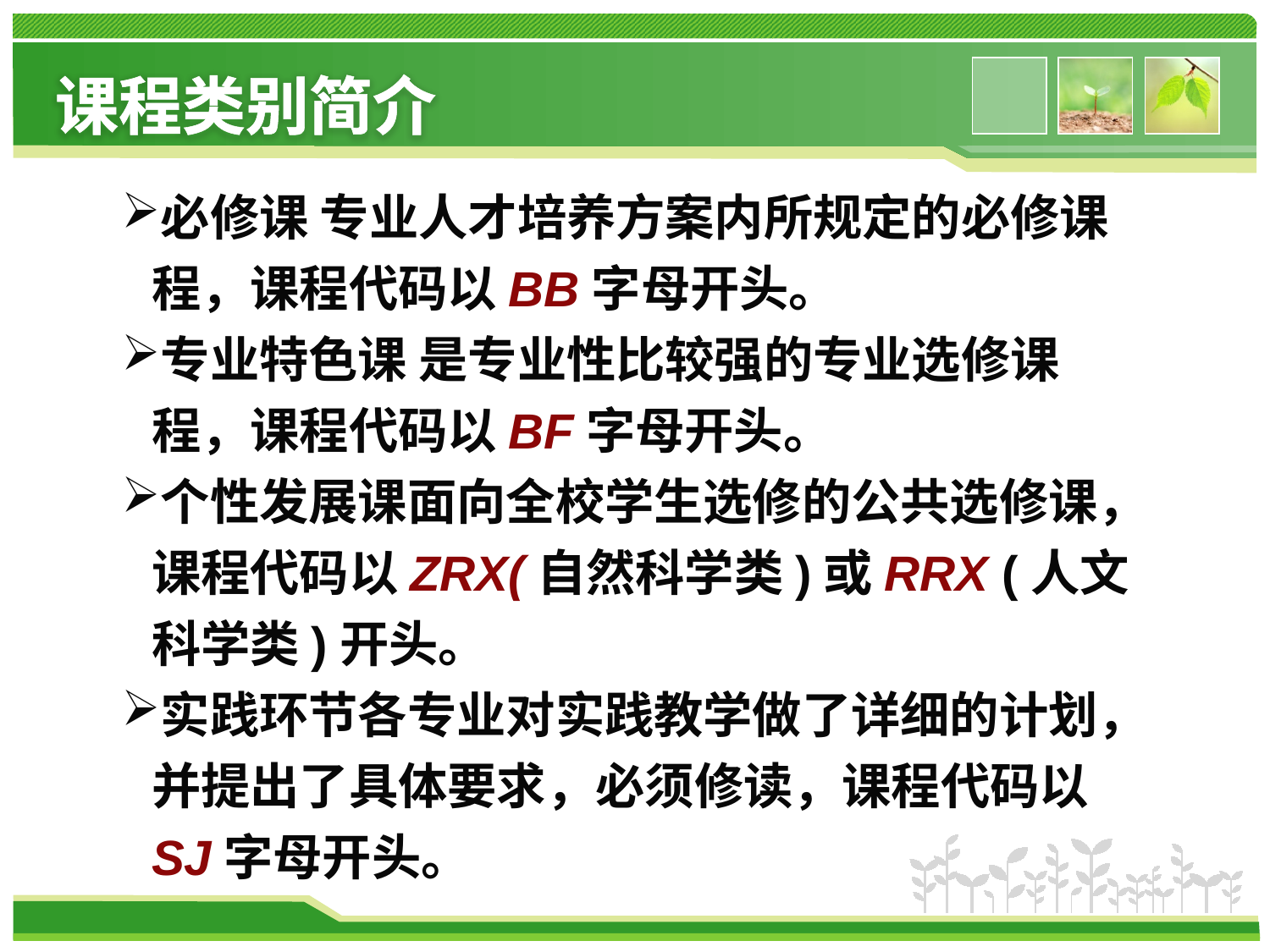

课程类别简介
必修课 专业人才培养方案内所规定的必修课程，课程代码以BB字母开头。
专业特色课 是专业性比较强的专业选修课程，课程代码以BF字母开头。
个性发展课面向全校学生选修的公共选修课，课程代码以ZRX(自然科学类)或RRX (人文科学类)开头。
实践环节各专业对实践教学做了详细的计划，并提出了具体要求，必须修读，课程代码以SJ字母开头。